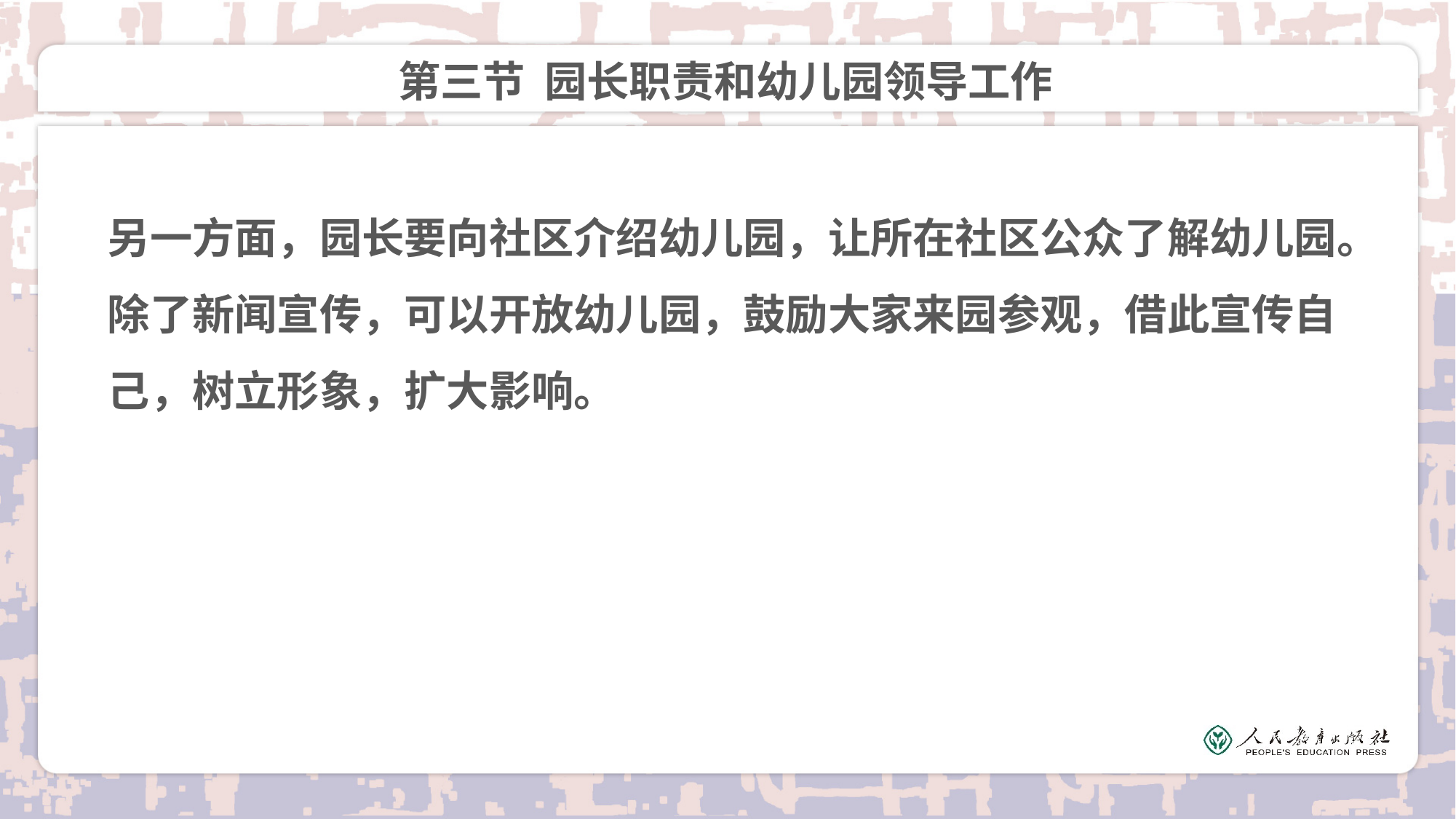

# 第三节  园长职责和幼儿园领导工作
另一方面，园长要向社区介绍幼儿园，让所在社区公众了解幼儿园。除了新闻宣传，可以开放幼儿园，鼓励大家来园参观，借此宣传自己，树立形象，扩大影响。